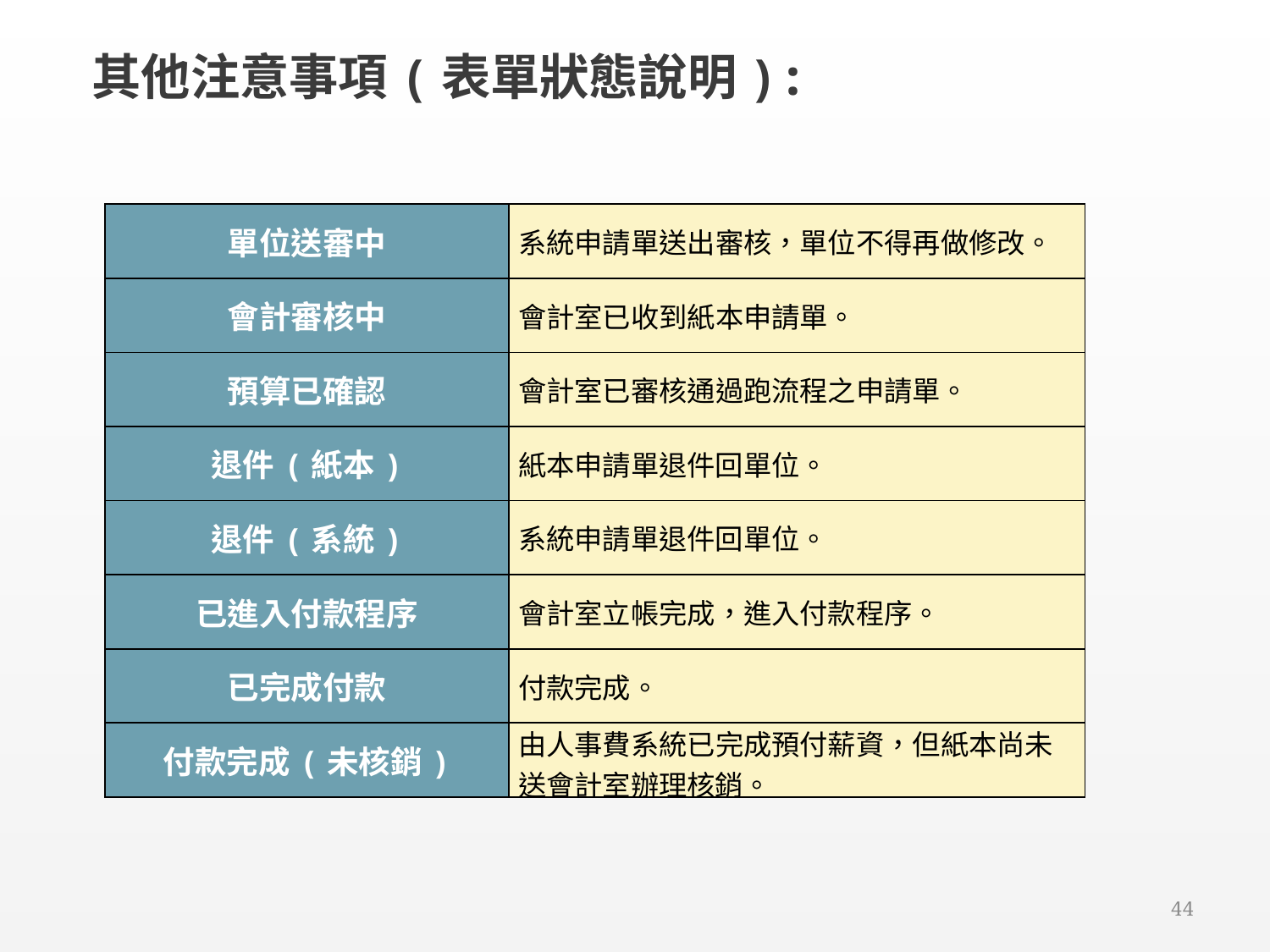

其他注意事項(表單狀態說明):

| 單位送審中 | 系統申請單送出審核，單位不得再做修改。 |
| --- | --- |
| 會計審核中 | 會計室已收到紙本申請單。 |
| 預算已確認 | 會計室已審核通過跑流程之申請單。 |
| 退件(紙本) | 紙本申請單退件回單位。 |
| 退件(系統) | 系統申請單退件回單位。 |
| 已進入付款程序 | 會計室立帳完成，進入付款程序。 |
| 已完成付款 | 付款完成。 |
| 付款完成(未核銷) | 由人事費系統已完成預付薪資，但紙本尚未送會計室辦理核銷。 |

44